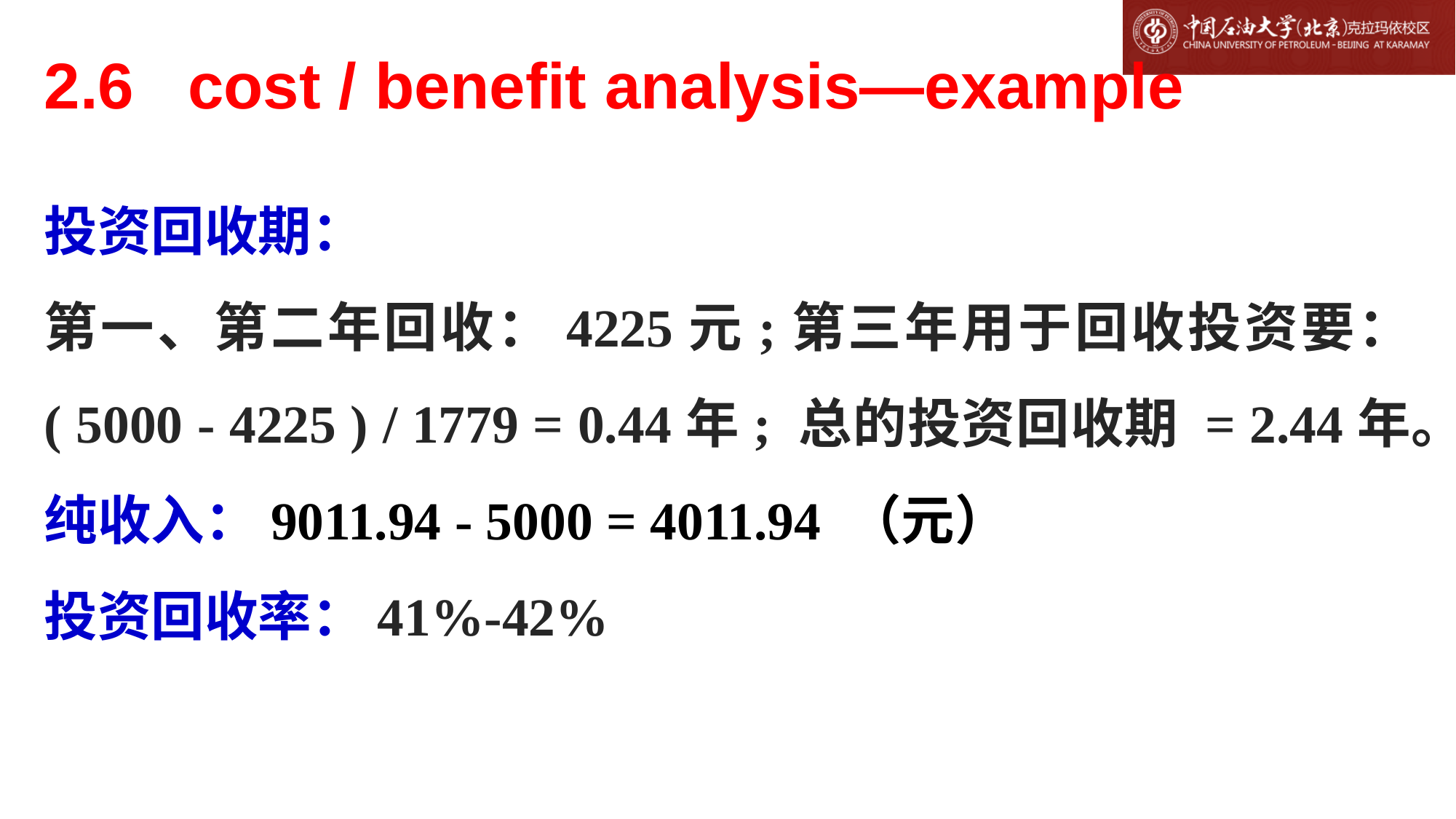

# 2.6   cost / benefit analysis—example
投资回收期：
第一、第二年回收：4225元;第三年用于回收投资要： ( 5000 - 4225 ) / 1779 = 0.44年; 总的投资回收期 = 2.44年。
纯收入：9011.94 - 5000 = 4011.94 （元）
投资回收率：41%-42%